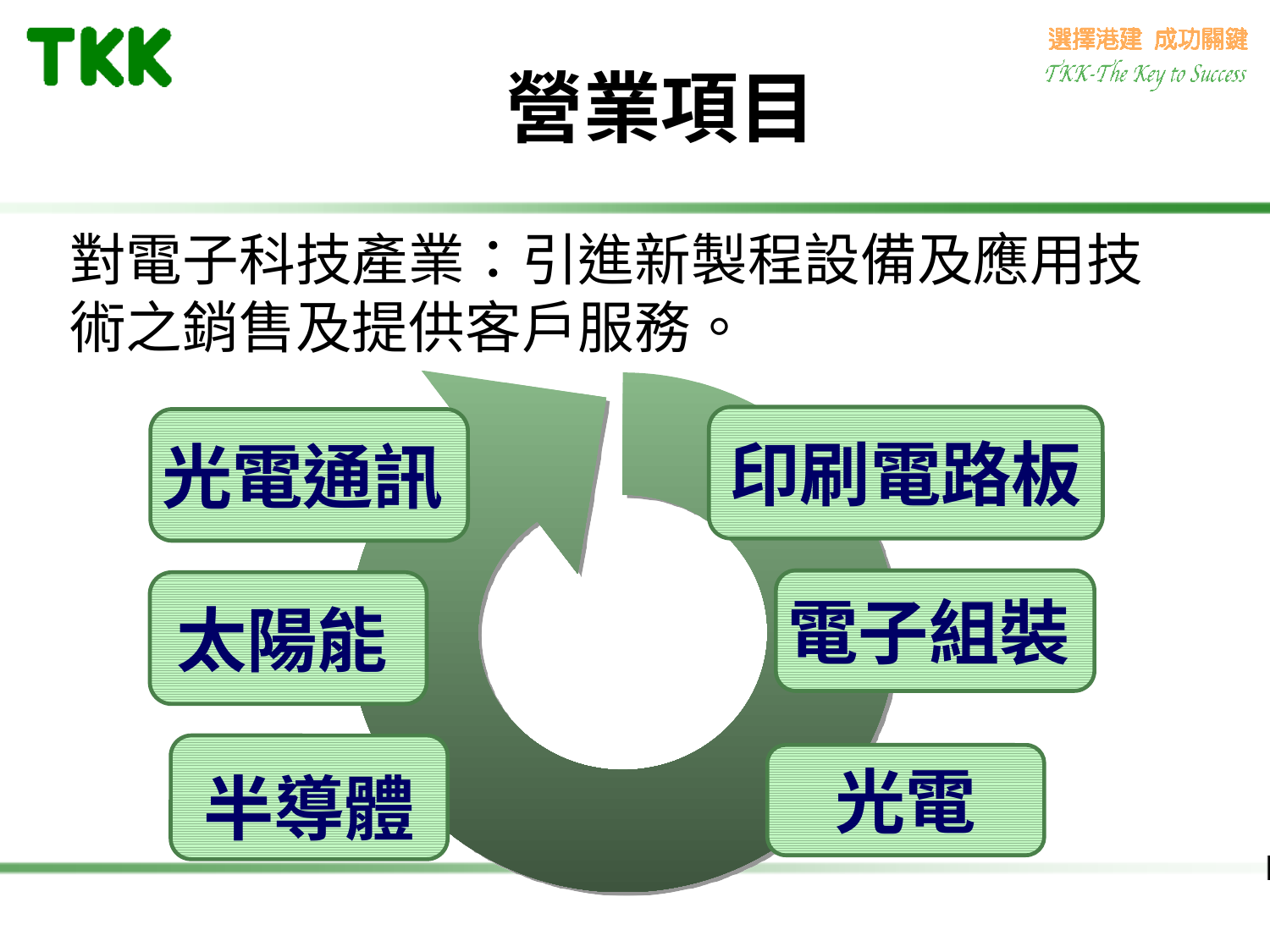

營業項目
對電子科技產業：引進新製程設備及應用技術之銷售及提供客戶服務。

印刷電路板

光電通訊

電子組裝

太陽能

半導體

光電